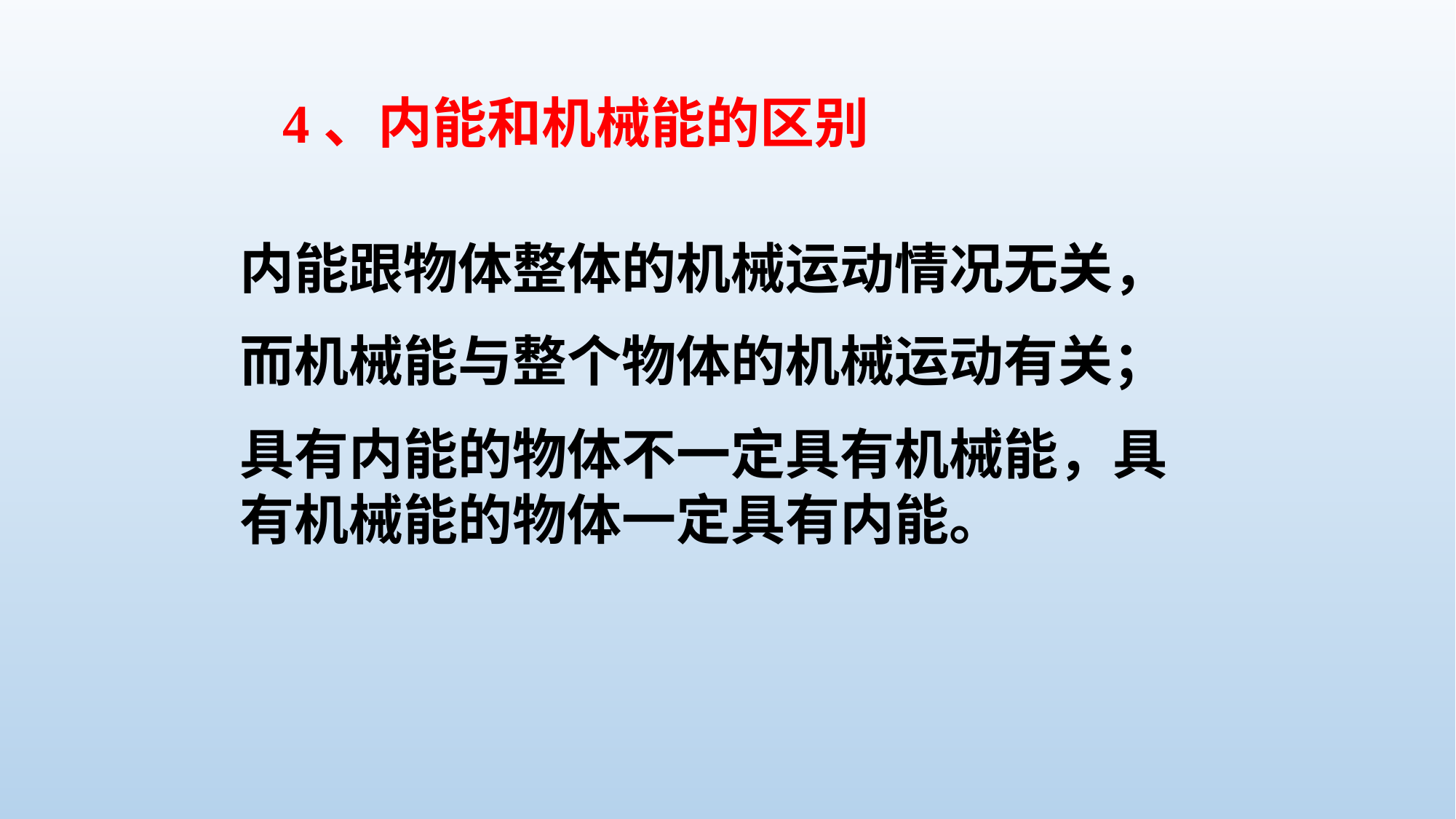

4、内能和机械能的区别
内能跟物体整体的机械运动情况无关，
而机械能与整个物体的机械运动有关；
具有内能的物体不一定具有机械能，具有机械能的物体一定具有内能。